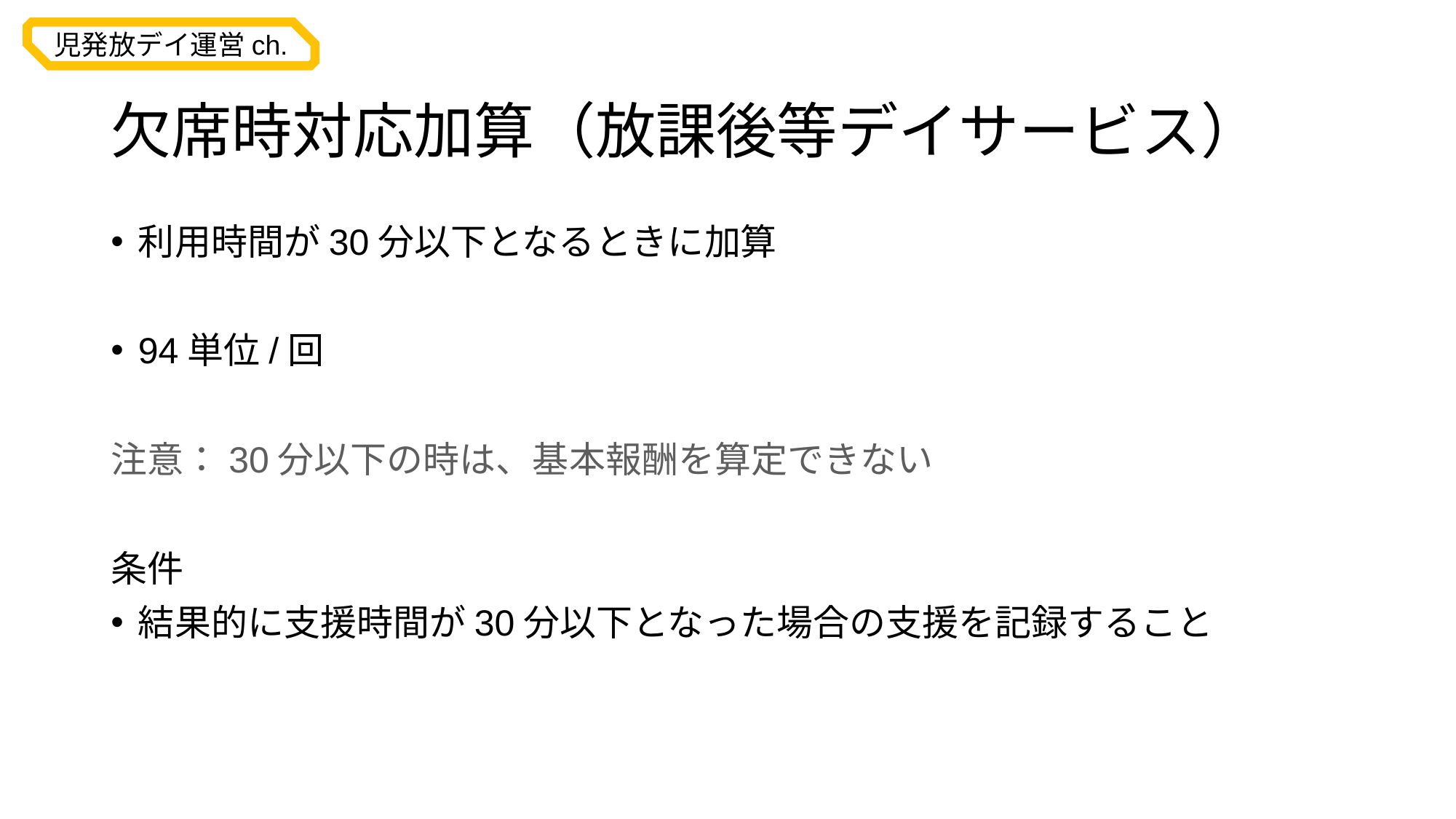

# 欠席時対応加算（放課後等デイサービス）
利用時間が30分以下となるときに加算

94単位/回

注意：30分以下の時は、基本報酬を算定できない

条件
結果的に支援時間が30分以下となった場合の支援を記録すること